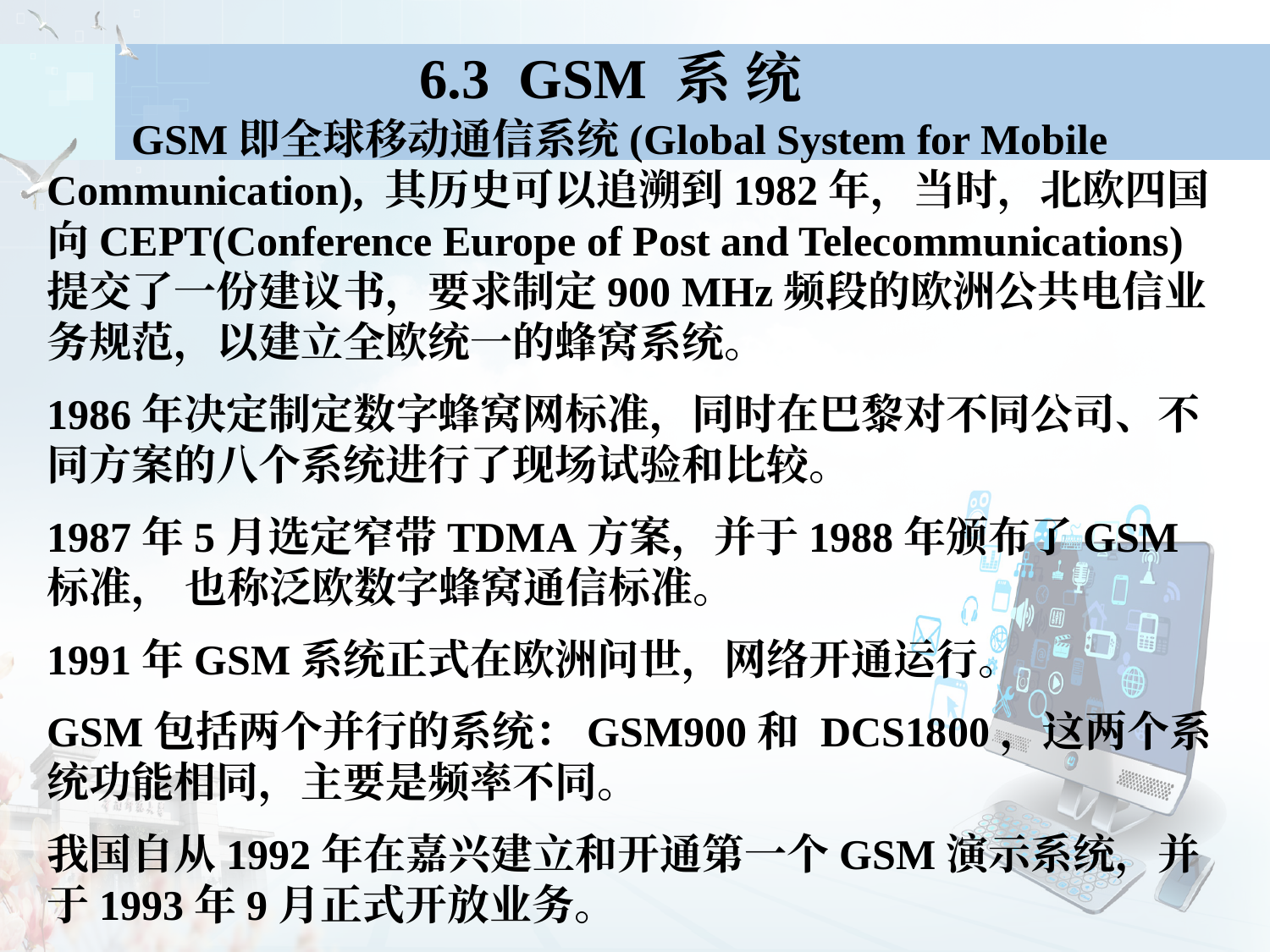

6.3  GSM 系 统
        GSM即全球移动通信系统(Global System for Mobile Communication), 其历史可以追溯到1982年，当时，北欧四国向CEPT(Conference Europe of Post and Telecommunications)提交了一份建议书，要求制定900 MHz频段的欧洲公共电信业务规范，以建立全欧统一的蜂窝系统。
1986年决定制定数字蜂窝网标准，同时在巴黎对不同公司、不同方案的八个系统进行了现场试验和比较。
1987年5月选定窄带TDMA方案，并于1988年颁布了GSM标准， 也称泛欧数字蜂窝通信标准。
1991年GSM系统正式在欧洲问世，网络开通运行。
GSM包括两个并行的系统：GSM900和 DCS1800，这两个系统功能相同，主要是频率不同。
我国自从1992年在嘉兴建立和开通第一个GSM演示系统，并于1993年9月正式开放业务。